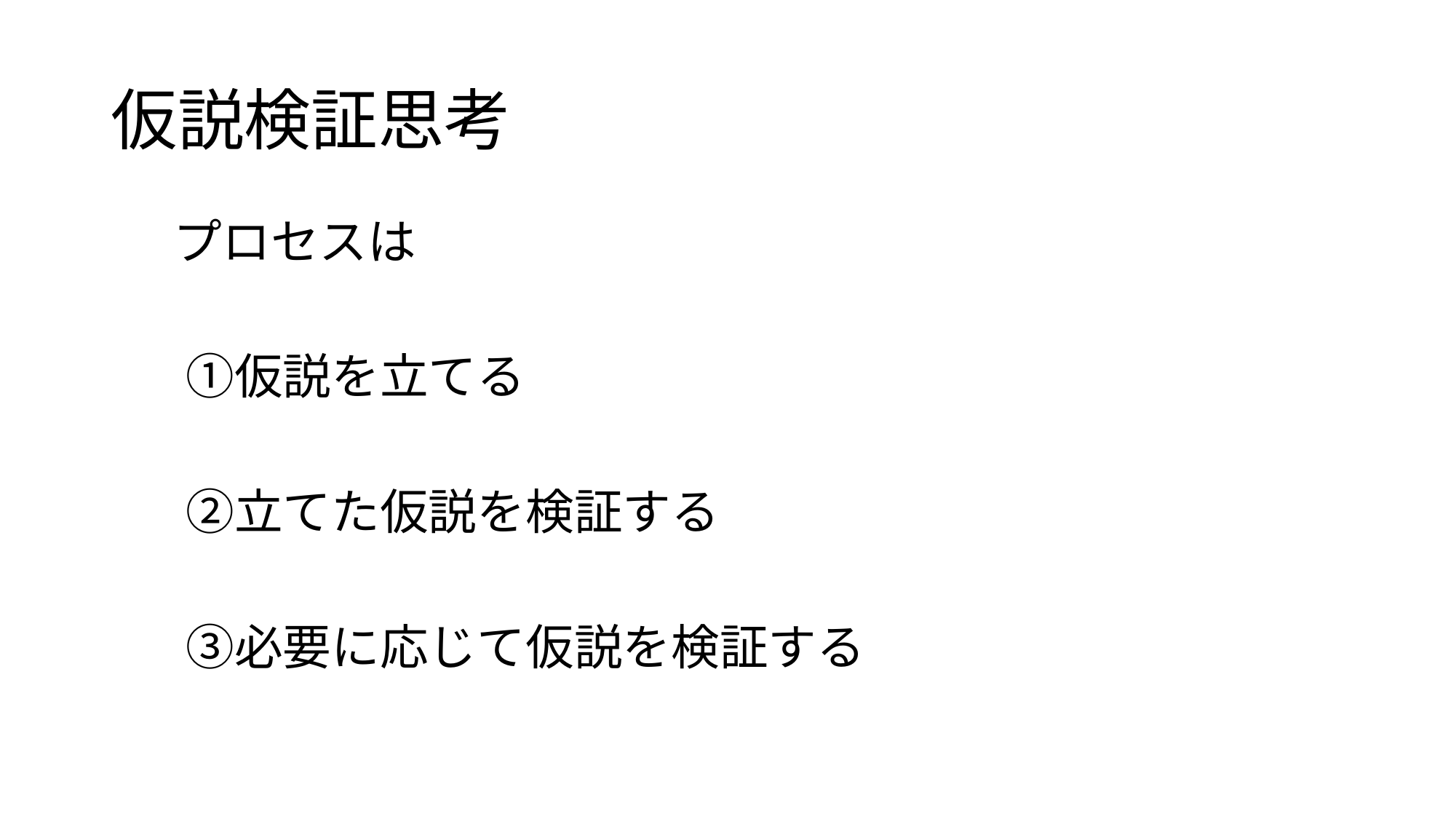

# 仮説検証思考
　　プロセスは

　　①仮説を立てる

　　②立てた仮説を検証する

　　③必要に応じて仮説を検証する